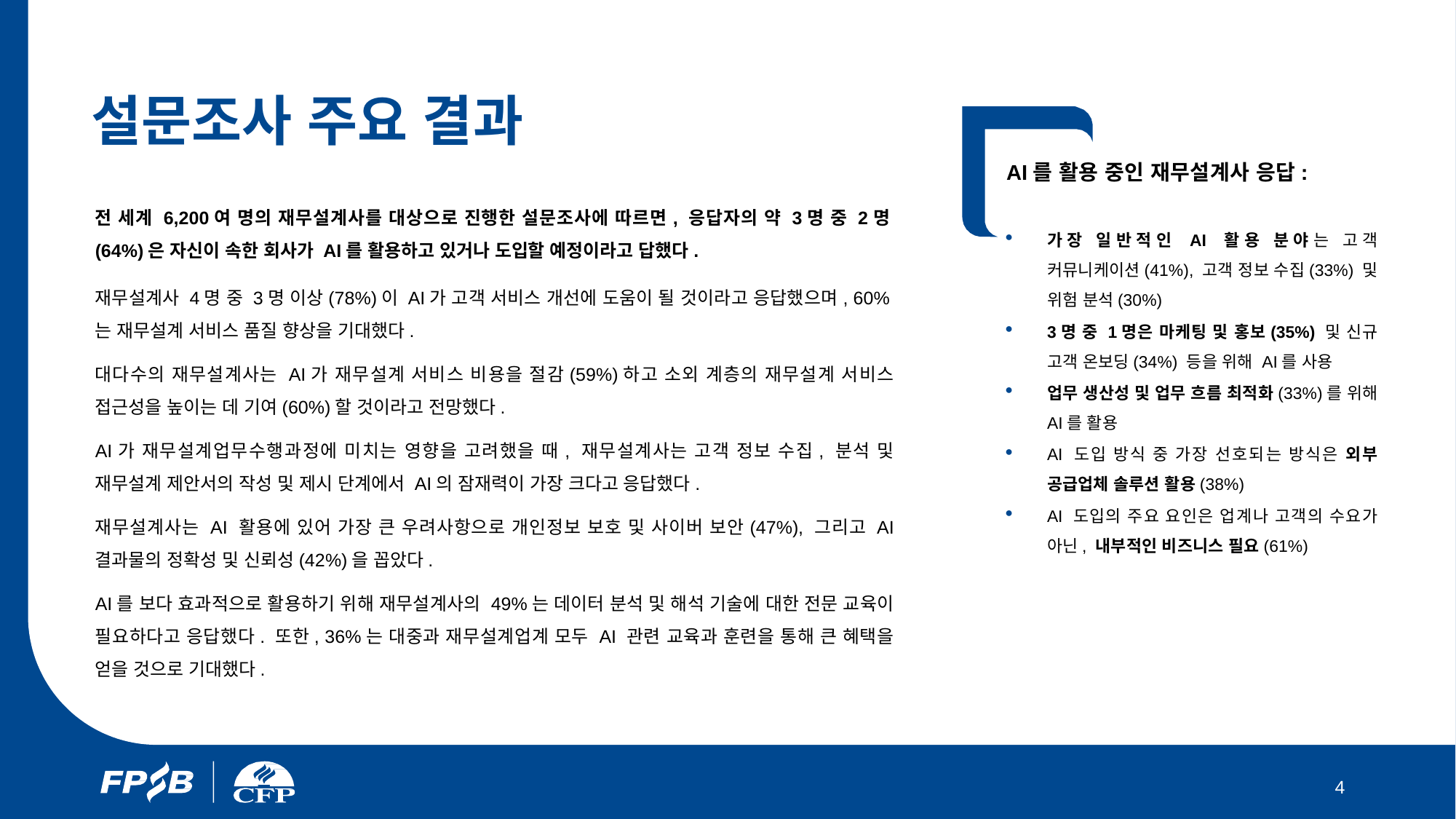

# 설문조사 주요 결과

AI를 활용 중인 재무설계사 응답:
전 세계 6,200여 명의 재무설계사를 대상으로 진행한 설문조사에 따르면, 응답자의 약 3명 중 2명(64%)은 자신이 속한 회사가 AI를 활용하고 있거나 도입할 예정이라고 답했다.

재무설계사 4명 중 3명 이상(78%)이 AI가 고객 서비스 개선에 도움이 될 것이라고 응답했으며, 60%는 재무설계 서비스 품질 향상을 기대했다.

대다수의 재무설계사는 AI가 재무설계 서비스 비용을 절감(59%)하고 소외 계층의 재무설계 서비스 접근성을 높이는 데 기여(60%)할 것이라고 전망했다.

AI가 재무설계업무수행과정에 미치는 영향을 고려했을 때, 재무설계사는 고객 정보 수집, 분석 및 재무설계 제안서의 작성 및 제시 단계에서 AI의 잠재력이 가장 크다고 응답했다.

재무설계사는 AI 활용에 있어 가장 큰 우려사항으로 개인정보 보호 및 사이버 보안(47%), 그리고 AI 결과물의 정확성 및 신뢰성(42%)을 꼽았다.

AI를 보다 효과적으로 활용하기 위해 재무설계사의 49%는 데이터 분석 및 해석 기술에 대한 전문 교육이 필요하다고 응답했다. 또한, 36%는 대중과 재무설계업계 모두 AI 관련 교육과 훈련을 통해 큰 혜택을 얻을 것으로 기대했다.
가장 일반적인 AI 활용 분야는 고객 커뮤니케이션(41%), 고객 정보 수집(33%) 및 위험 분석(30%)
3명 중 1명은 마케팅 및 홍보(35%) 및 신규 고객 온보딩(34%) 등을 위해 AI를 사용
업무 생산성 및 업무 흐름 최적화(33%)를 위해 AI를 활용
AI 도입 방식 중 가장 선호되는 방식은 외부 공급업체 솔루션 활용(38%)
AI 도입의 주요 요인은 업계나 고객의 수요가 아닌, 내부적인 비즈니스 필요(61%)

4